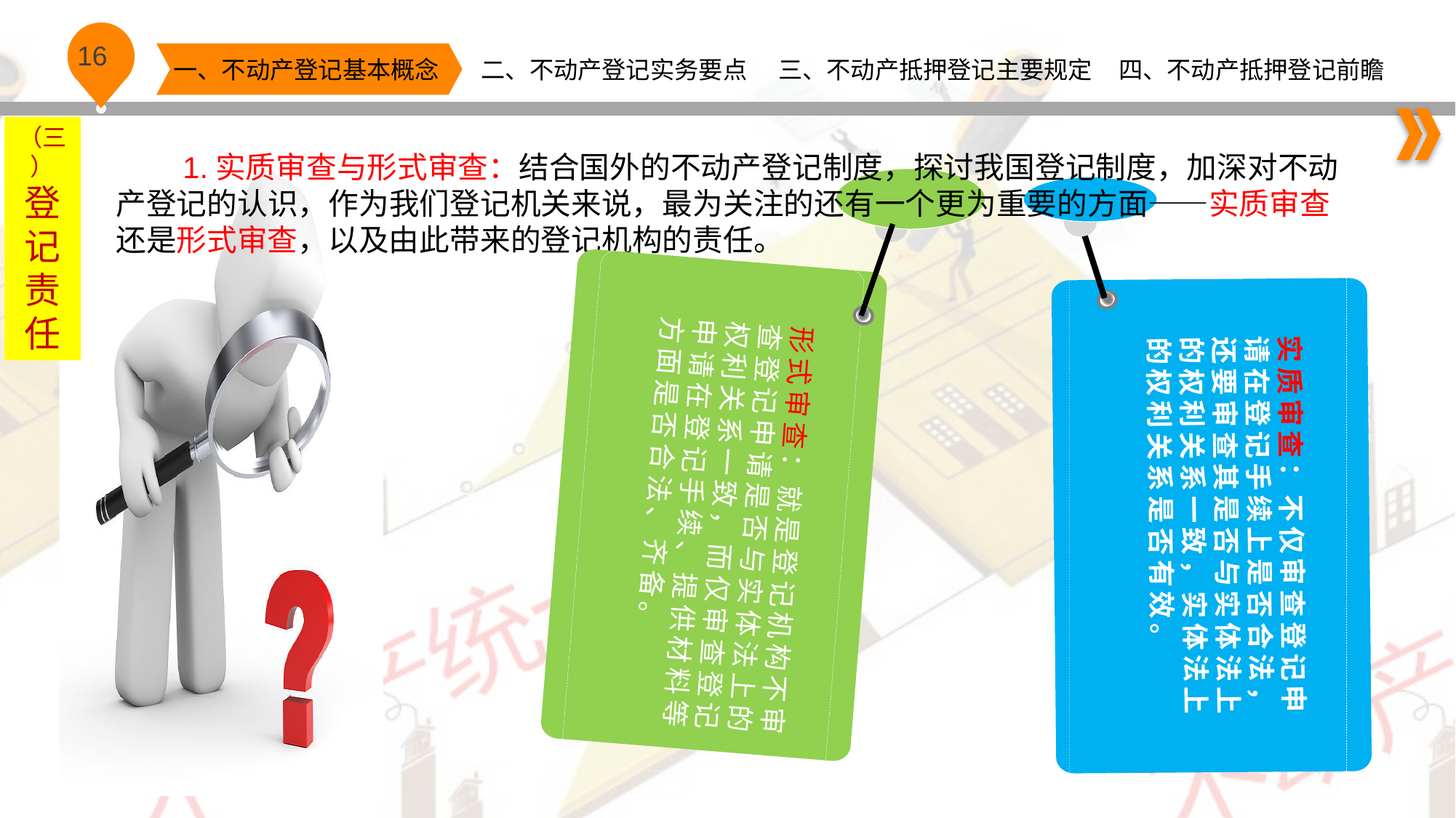

（三）登记责任

        1.实质审查与形式审查：结合国外的不动产登记制度，探讨我国登记制度，加深对不动产登记的认识，作为我们登记机关来说，最为关注的还有一个更为重要的方面——实质审查还是形式审查，以及由此带来的登记机构的责任。

形式审查：就是登记机构不审查登记申请是否与实体法上的权利关系一致，而仅审查登记申请在登记手续、提供材料等方面是否合法、齐备。

实质审查：不仅审查登记申请在登记手续上是否合法，还要审查其是否与实体法上的权利关系一致，实体法上的权利关系是否有效。